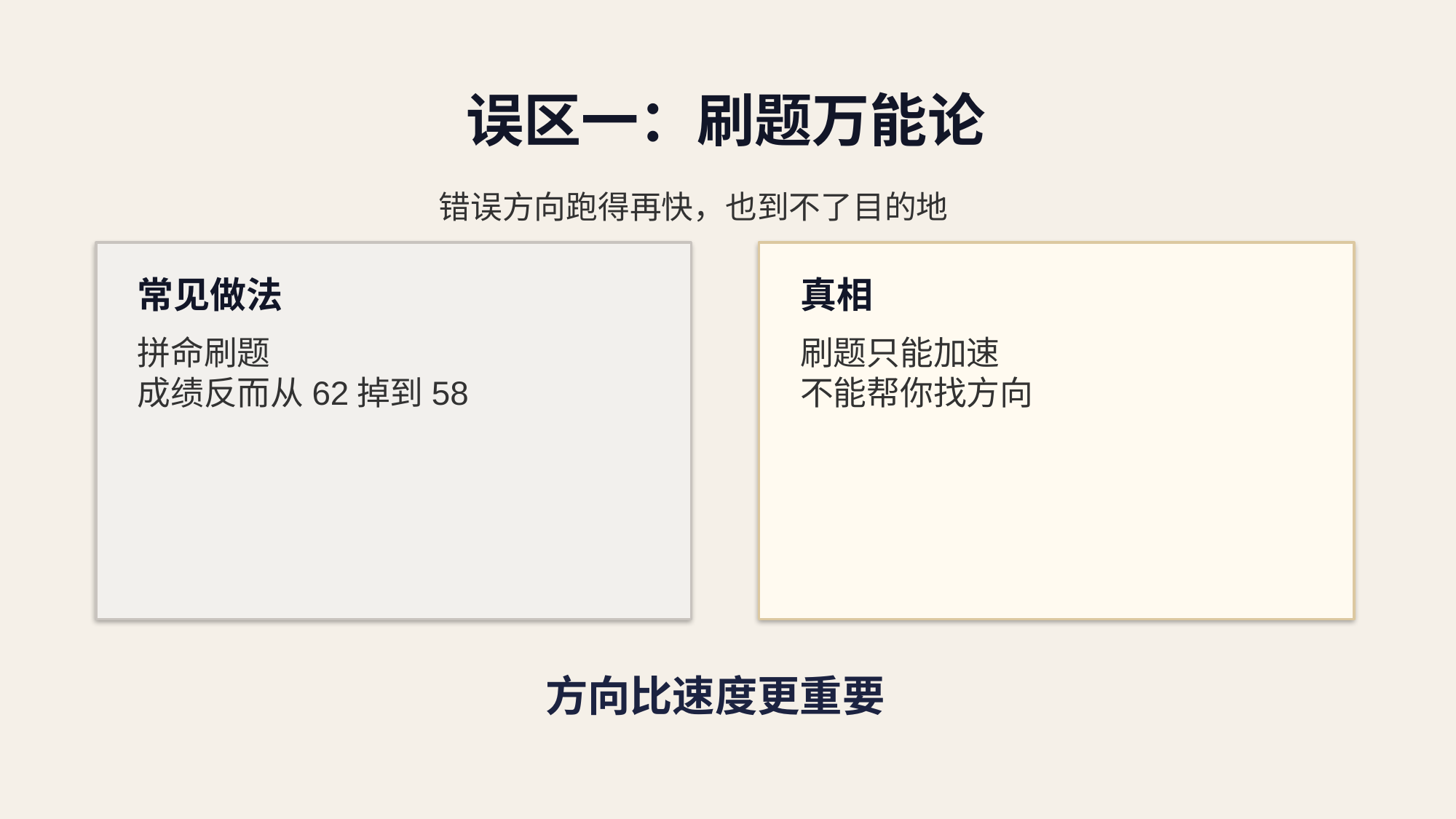

误区一：刷题万能论
错误方向跑得再快，也到不了目的地

常见做法
真相
拼命刷题
成绩反而从62掉到58
刷题只能加速
不能帮你找方向
方向比速度更重要